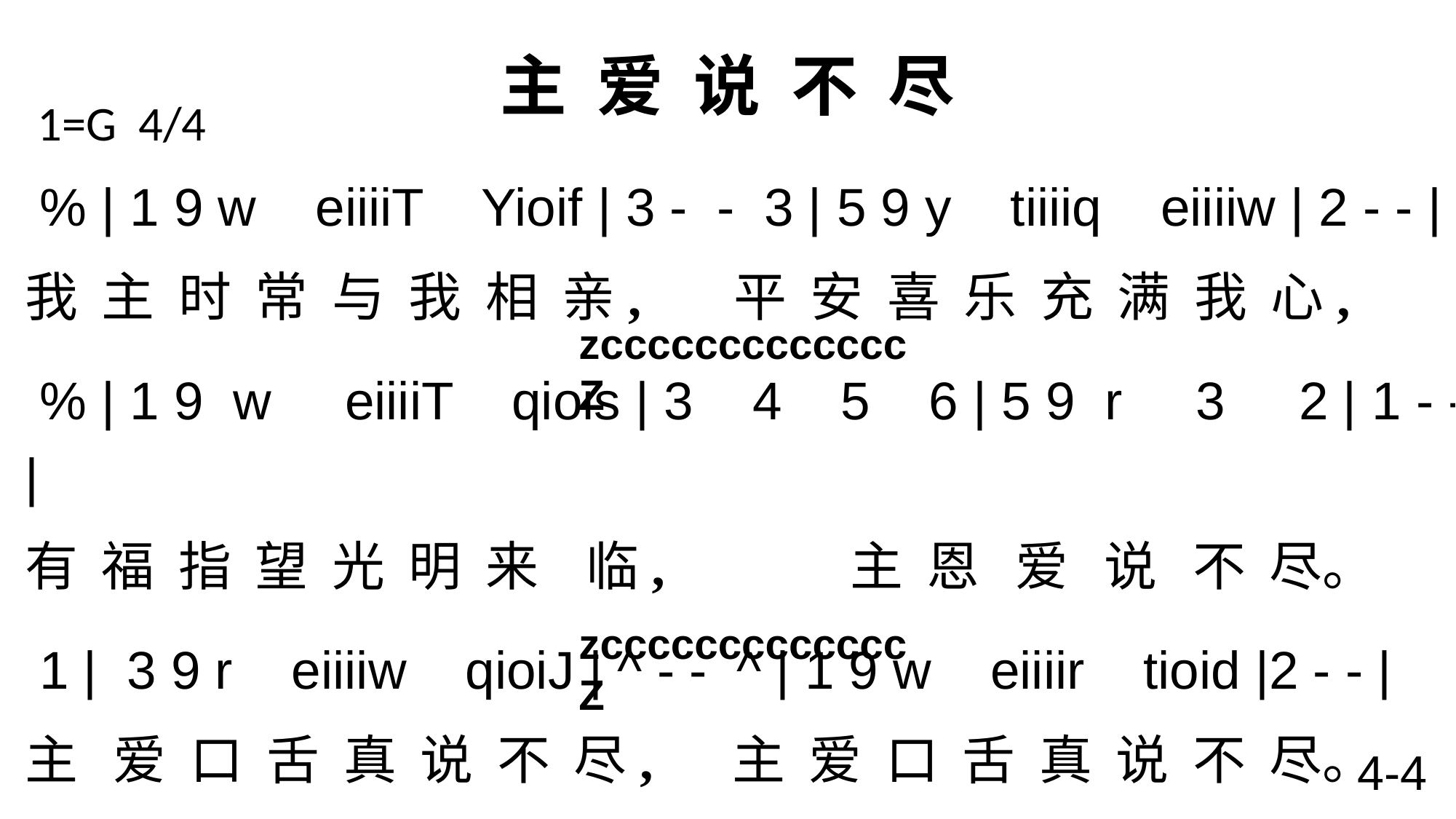

# 主  爱  说  不  尽
1=G  4/4
 % | 1 9 w    eiiiiT    Yioif | 3 -  -  3 | 5 9 y    tiiiiq    eiiiiw | 2 - - |
我  主  时  常  与  我  相  亲,      平  安  喜  乐  充  满  我  心,
 % | 1 9  w     eiiiiT    qiois | 3    4    5    6 | 5 9  r     3     2 | 1 - - |
有  福  指  望  光  明  来    临,             主  恩   爱   说   不  尽。
 1 |  3 9 r    eiiiiw    qioiJ | ^ - -  ^ | 1 9 w    eiiiir    tioid |2 - - |
主   爱  口  舌  真  说  不  尽,     主  爱  口  舌  真  说  不  尽。
 % | 1 9  w     eiiiiT    qiois | 3    4    5    6 | 5 9  r     3     2 | 1 - - \
耶  稣   向   我  所  施  恩  爱,             口  舌   真   说   不  尽。
     zcccccccccccccZ
     zcccccccccccccZ
4-4